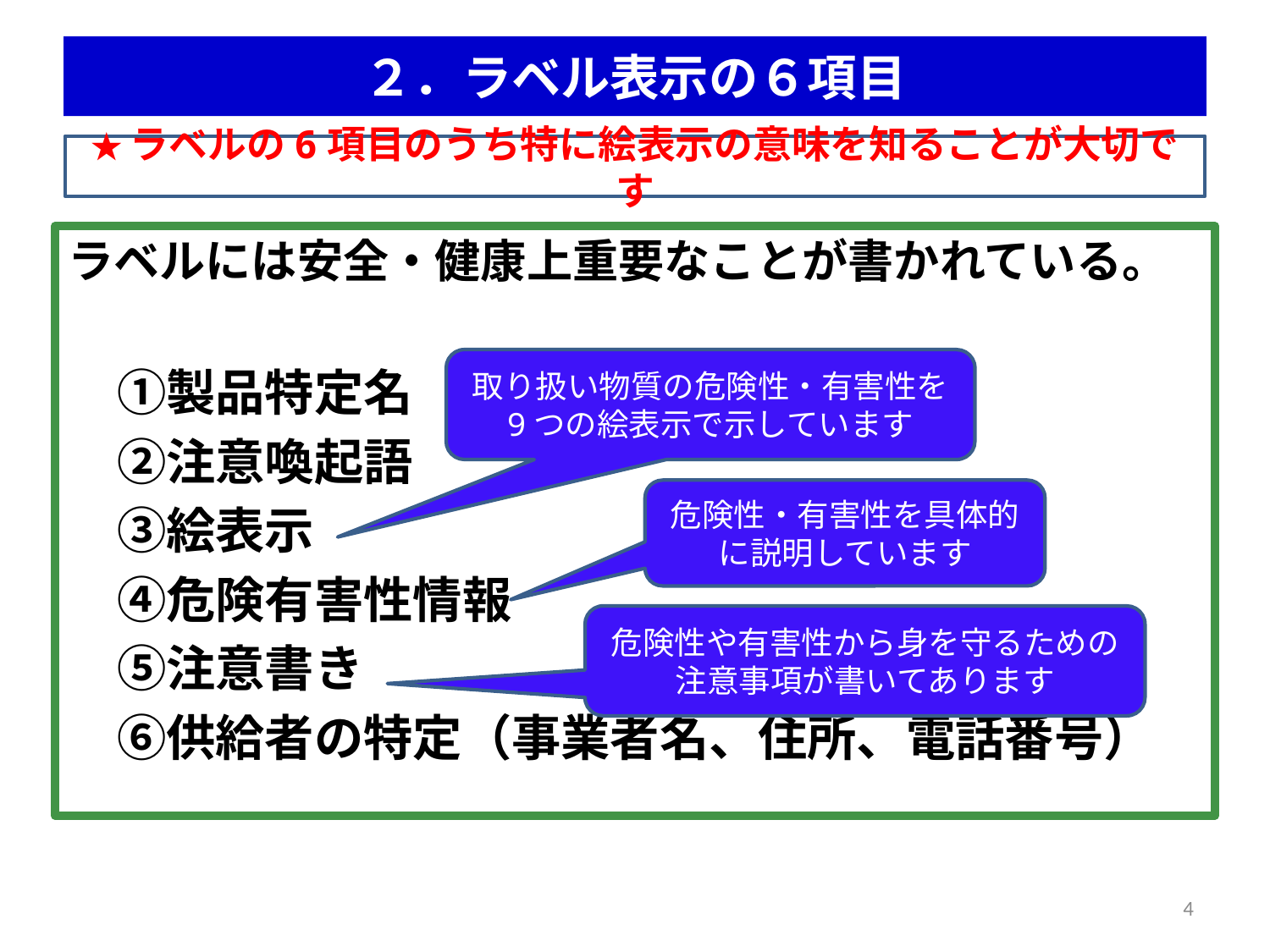

# ２．ラベル表示の６項目
★ラベルの6項目のうち特に絵表示の意味を知ることが大切です
ラベルには安全・健康上重要なことが書かれている。

　①製品特定名（製品の名前）
　②注意喚起語
　③絵表示
　④危険有害性情報
　⑤注意書き
　⑥供給者の特定（事業者名、住所、電話番号）

取り扱い物質の危険性・有害性を
9つの絵表示で示しています
危険性・有害性を具体的に説明しています
危険性や有害性から身を守るための
注意事項が書いてあります
4